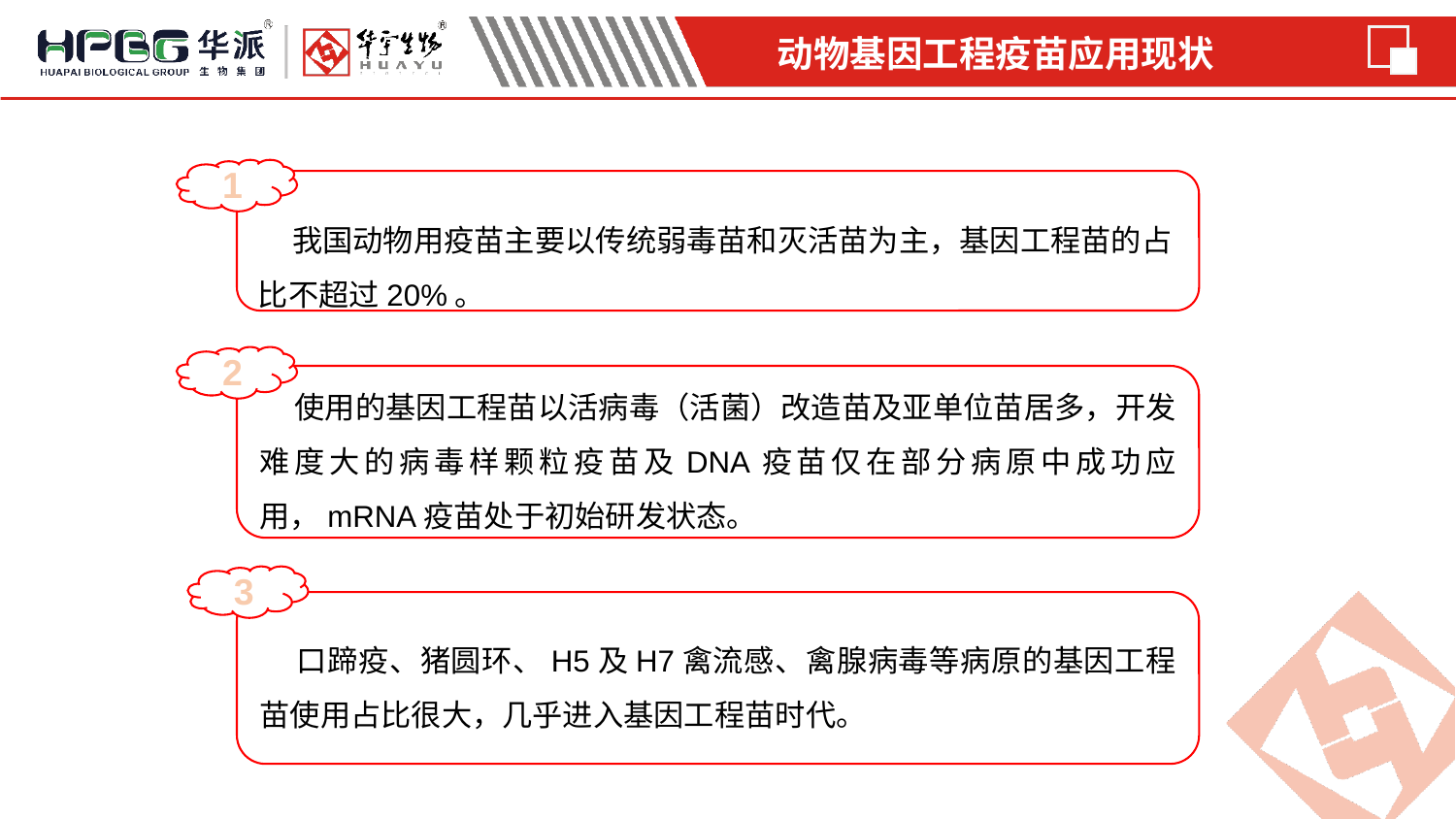

动物基因工程疫苗应用现状
1

    我国动物用疫苗主要以传统弱毒苗和灭活苗为主，基因工程苗的占比不超过20%。
2

    使用的基因工程苗以活病毒（活菌）改造苗及亚单位苗居多，开发难度大的病毒样颗粒疫苗及DNA疫苗仅在部分病原中成功应用，mRNA疫苗处于初始研发状态。

3

    口蹄疫、猪圆环、H5及H7禽流感、禽腺病毒等病原的基因工程苗使用占比很大，几乎进入基因工程苗时代。

17